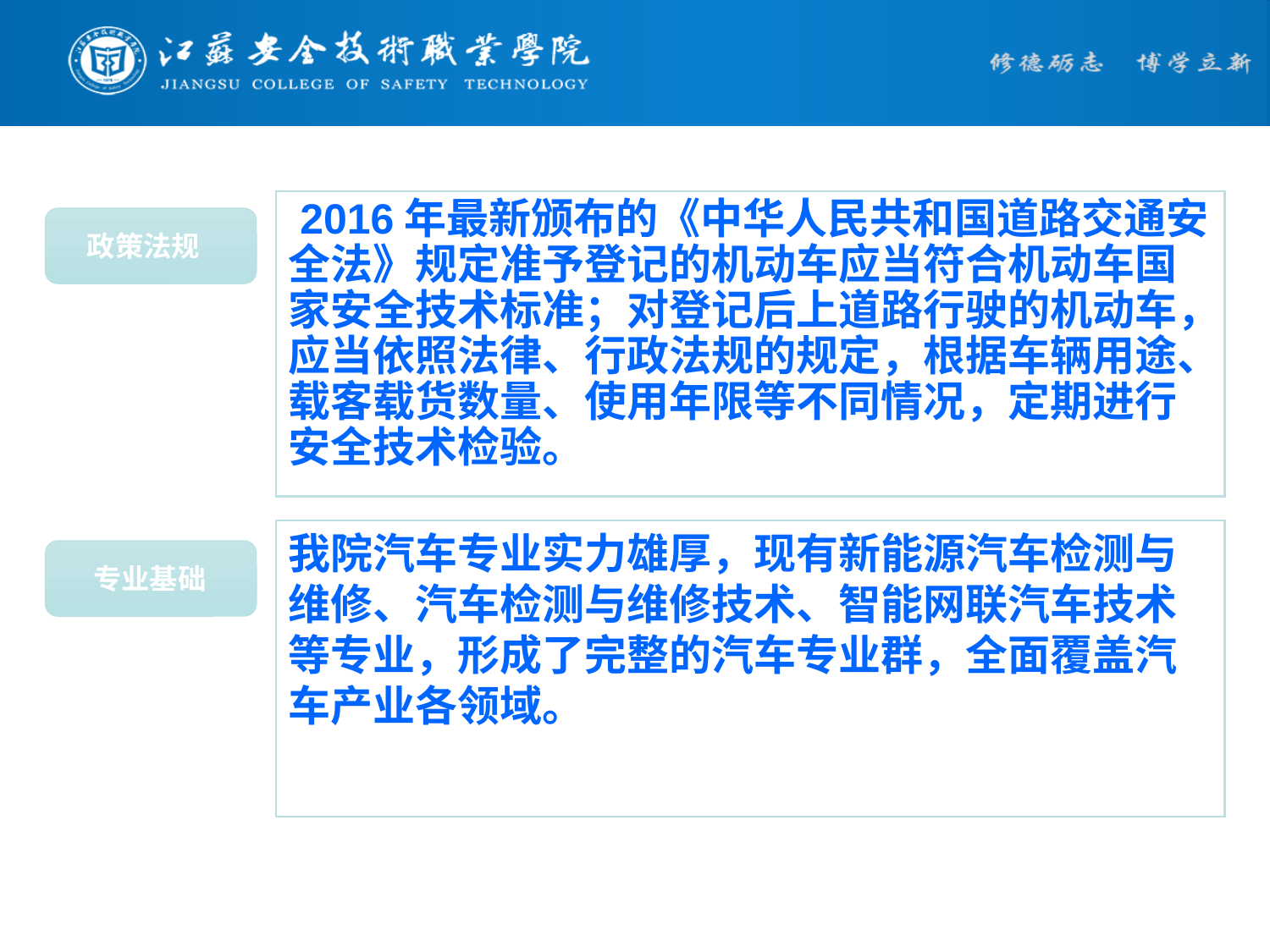

2016年最新颁布的《中华人民共和国道路交通安全法》规定准予登记的机动车应当符合机动车国家安全技术标准；对登记后上道路行驶的机动车，应当依照法律、行政法规的规定，根据车辆用途、载客载货数量、使用年限等不同情况，定期进行安全技术检验。

   政策法规
我院汽车专业实力雄厚，现有新能源汽车检测与维修、汽车检测与维修技术、智能网联汽车技术等专业，形成了完整的汽车专业群，全面覆盖汽车产业各领域。

    专业基础